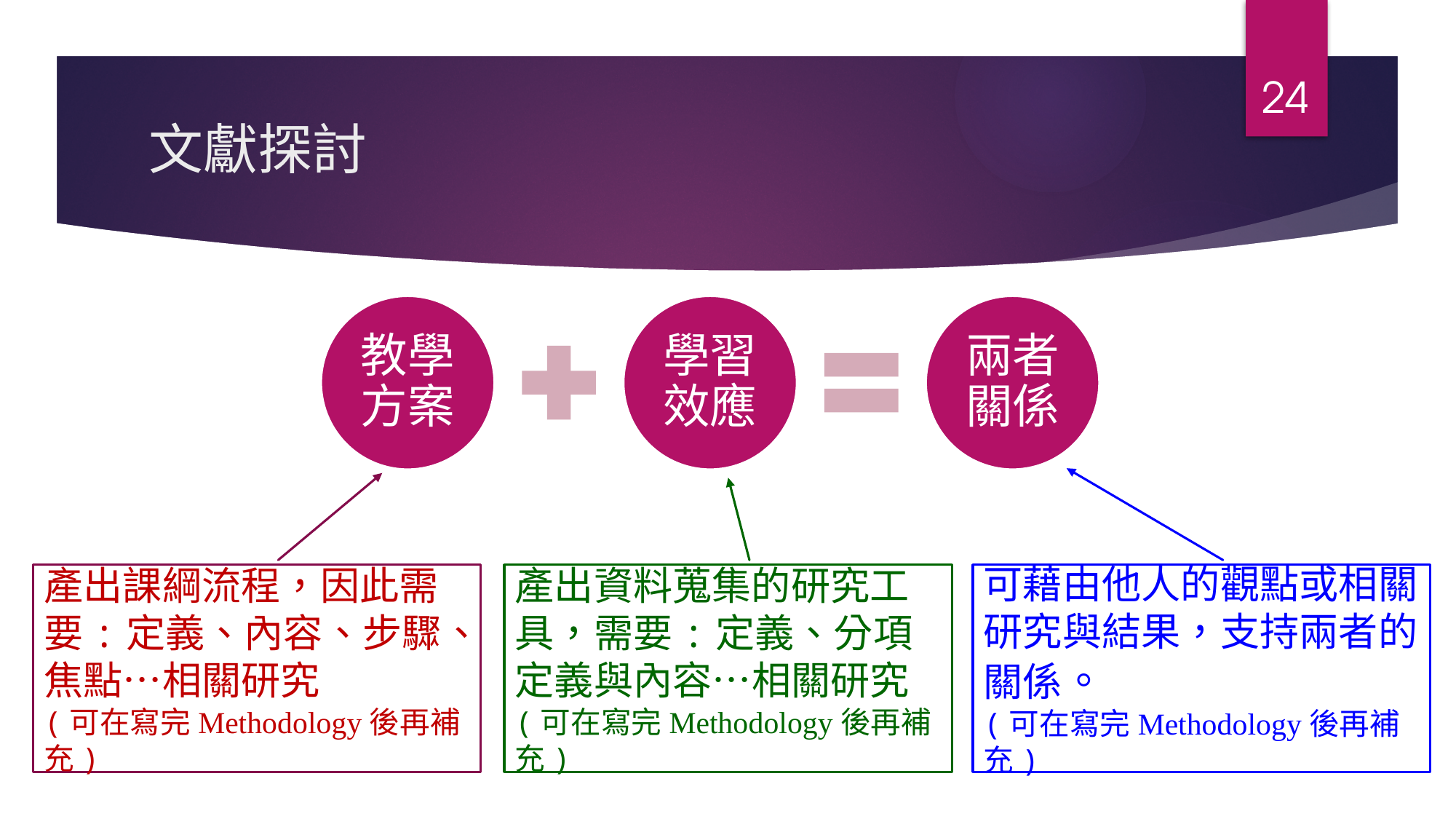

24
# 文獻探討
教學方案

學習效應

兩者關係
產出資料蒐集的研究工具，需要:定義、分項定義與內容…相關研究
(可在寫完Methodology後再補充)
可藉由他人的觀點或相關研究與結果，支持兩者的關係。
(可在寫完Methodology後再補充)
產出課綱流程，因此需要:定義、內容、步驟、焦點…相關研究
(可在寫完Methodology後再補充)